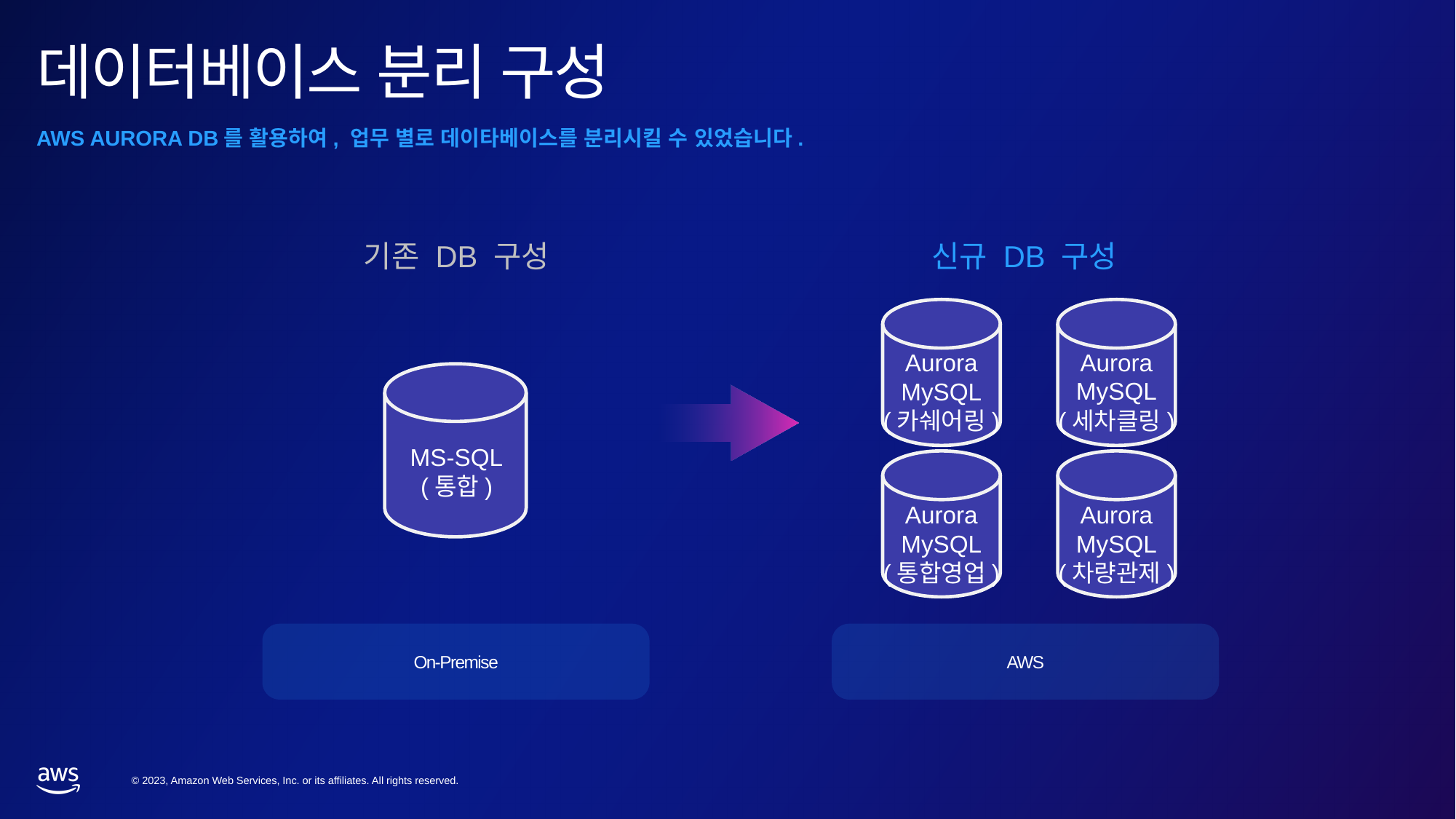

# 데이터베이스 분리 구성
AWS Aurora DB를 활용하여, 업무 별로 데이타베이스를 분리시킬 수 있었습니다.
기존 DB 구성
신규 DB 구성

Aurora
MySQL
(세차클링)
Aurora
MySQL
(카쉐어링)

MS-SQL
(통합)

Aurora
MySQL
(통합영업)
Aurora
MySQL
(차량관제)

On-Premise
AWS